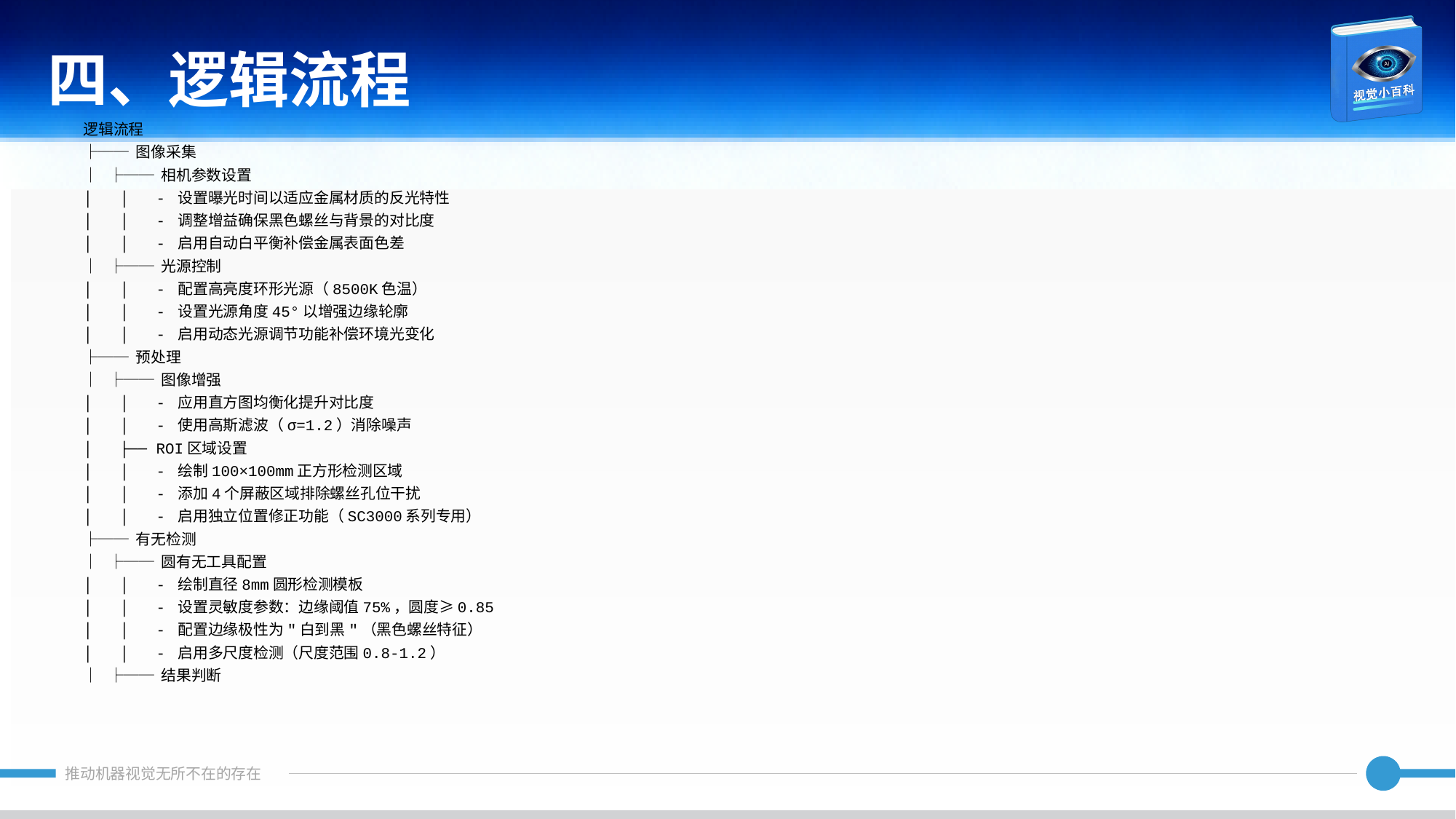

四、逻辑流程

逻辑流程
├── 图像采集
│   ├── 相机参数设置
│   │   - 设置曝光时间以适应金属材质的反光特性
│   │   - 调整增益确保黑色螺丝与背景的对比度
│   │   - 启用自动白平衡补偿金属表面色差
│   ├── 光源控制
│   │   - 配置高亮度环形光源（8500K色温）
│   │   - 设置光源角度45°以增强边缘轮廓
│   │   - 启用动态光源调节功能补偿环境光变化
├── 预处理
│   ├── 图像增强
│   │   - 应用直方图均衡化提升对比度
│   │   - 使用高斯滤波（σ=1.2）消除噪声
│   ├── ROI区域设置
│   │   - 绘制100×100mm正方形检测区域
│   │   - 添加4个屏蔽区域排除螺丝孔位干扰
│   │   - 启用独立位置修正功能（SC3000系列专用）
├── 有无检测
│   ├── 圆有无工具配置
│   │   - 绘制直径8mm圆形检测模板
│   │   - 设置灵敏度参数：边缘阈值75%，圆度≥0.85
│   │   - 配置边缘极性为"白到黑"（黑色螺丝特征）
│   │   - 启用多尺度检测（尺度范围0.8-1.2）
│   ├── 结果判断
8